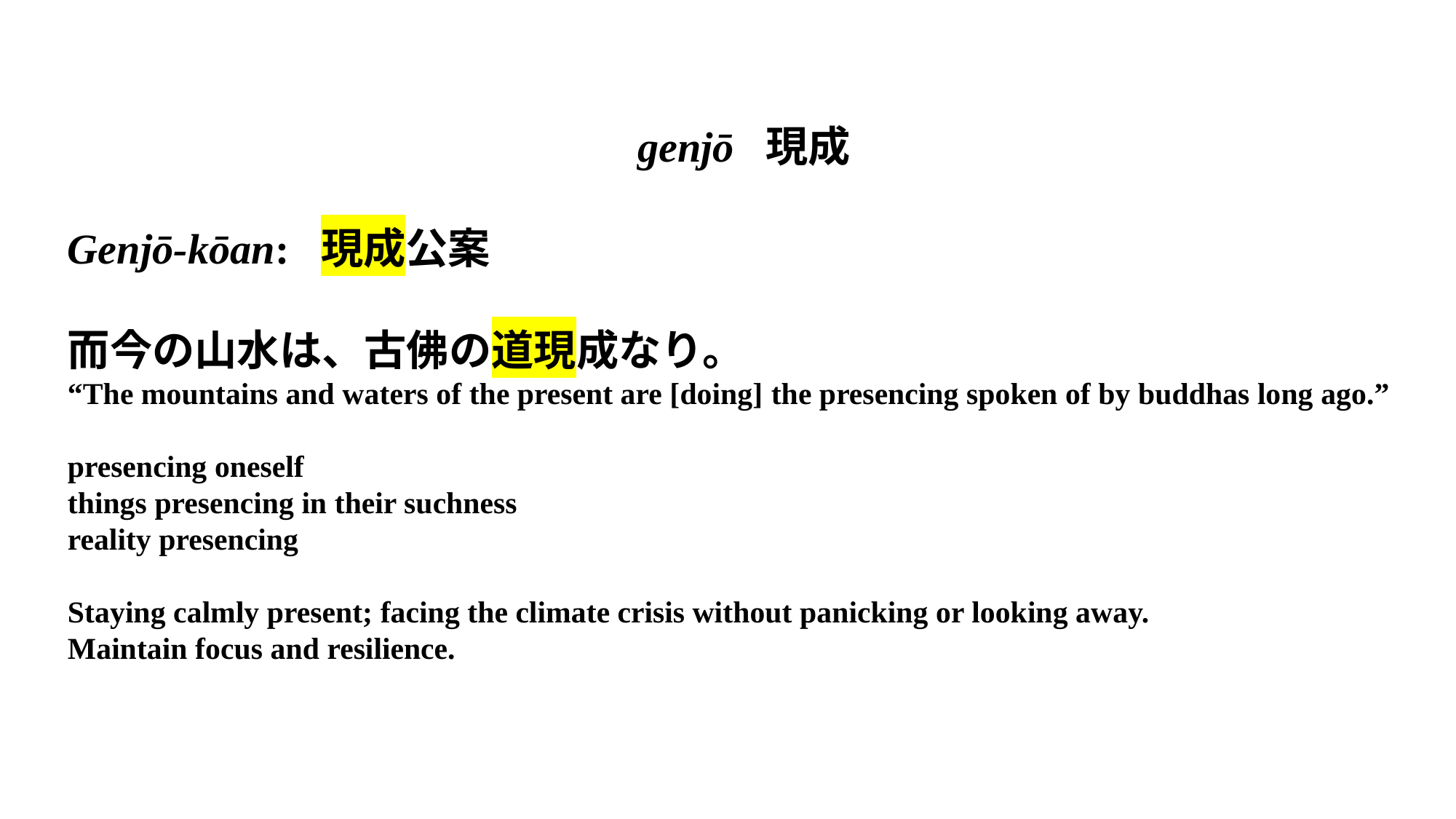

genjō  現成

Genjō-kōan:  現成公案

而今の山水は、古佛の道現成なり。
“The mountains and waters of the present are [doing] the presencing spoken of by buddhas long ago.”

presencing oneself
things presencing in their suchness
reality presencing

Staying calmly present; facing the climate crisis without panicking or looking away.
Maintain focus and resilience.